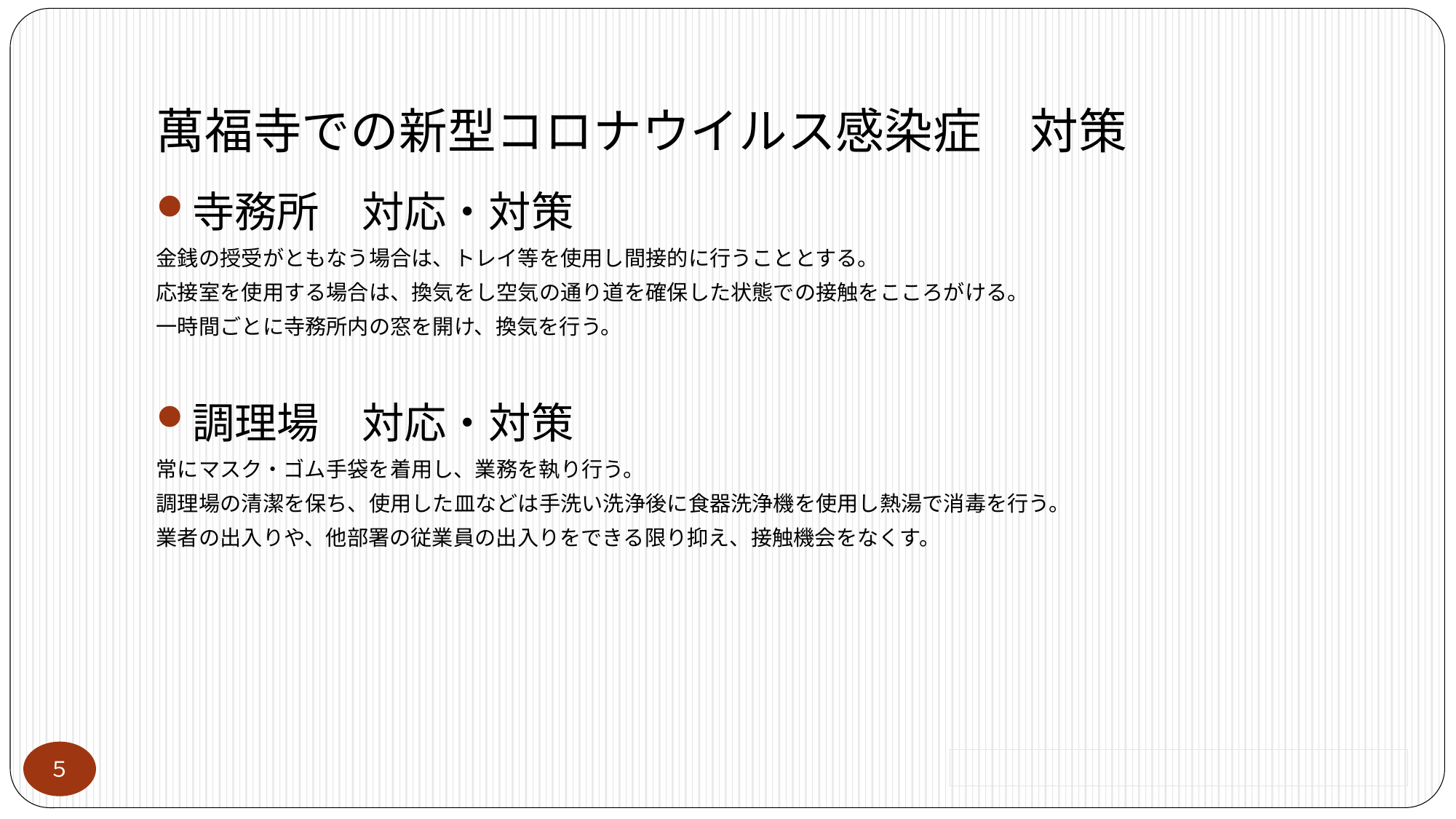

# 萬福寺での新型コロナウイルス感染症　対策
寺務所　対応・対策
金銭の授受がともなう場合は、トレイ等を使用し間接的に行うこととする。
応接室を使用する場合は、換気をし空気の通り道を確保した状態での接触をこころがける。
一時間ごとに寺務所内の窓を開け、換気を行う。

調理場　対応・対策
常にマスク・ゴム手袋を着用し、業務を執り行う。
調理場の清潔を保ち、使用した皿などは手洗い洗浄後に食器洗浄機を使用し熱湯で消毒を行う。
業者の出入りや、他部署の従業員の出入りをできる限り抑え、接触機会をなくす。

５